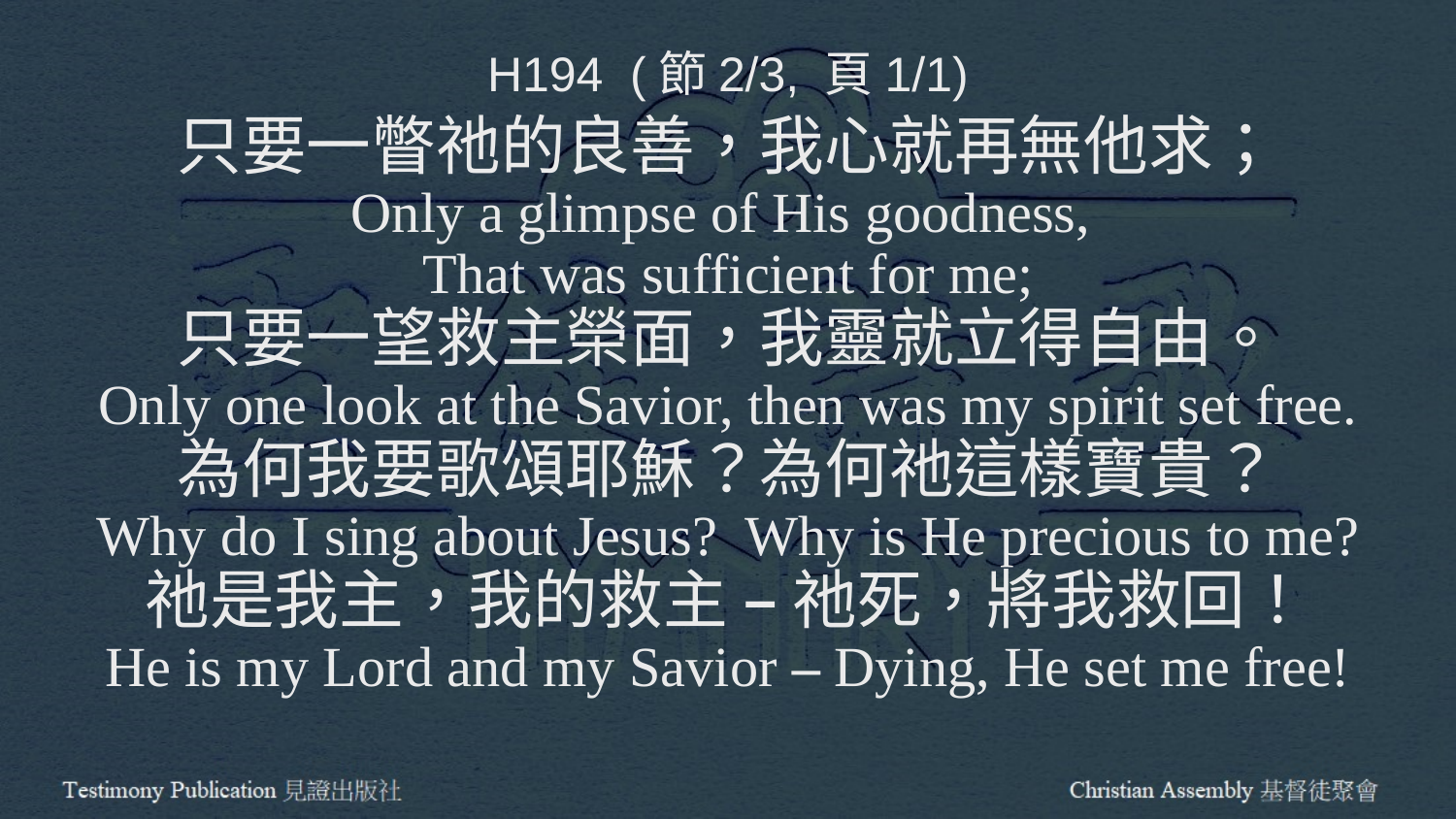

H194  (節2/3, 頁1/1)
只要一瞥祂的良善，我心就再無他求；
Only a glimpse of His goodness,
That was sufficient for me;
只要一望救主榮面，我靈就立得自由。
Only one look at the Savior, then was my spirit set free.
為何我要歌頌耶穌？為何祂這樣寶貴？
Why do I sing about Jesus?  Why is He precious to me?
祂是我主，我的救主 – 祂死，將我救回！
He is my Lord and my Savior – Dying, He set me free!